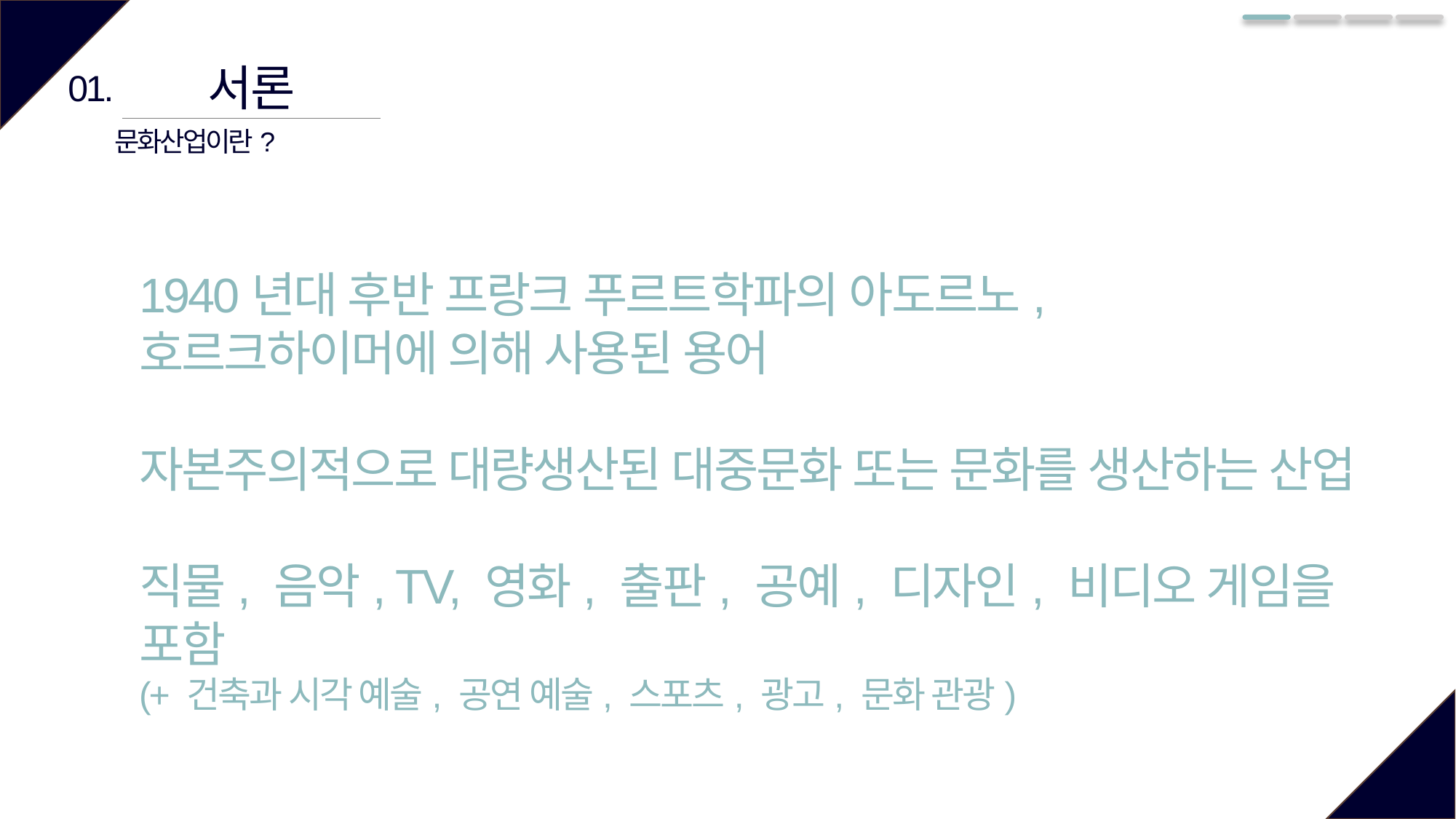

서론
01.
문화산업이란?
1940년대 후반 프랑크 푸르트학파의 아도르노, 호르크하이머에 의해 사용된 용어

자본주의적으로 대량생산된 대중문화 또는 문화를 생산하는 산업

직물, 음악, TV, 영화, 출판, 공예, 디자인, 비디오 게임을 포함
(+ 건축과 시각 예술, 공연 예술, 스포츠, 광고, 문화 관광)